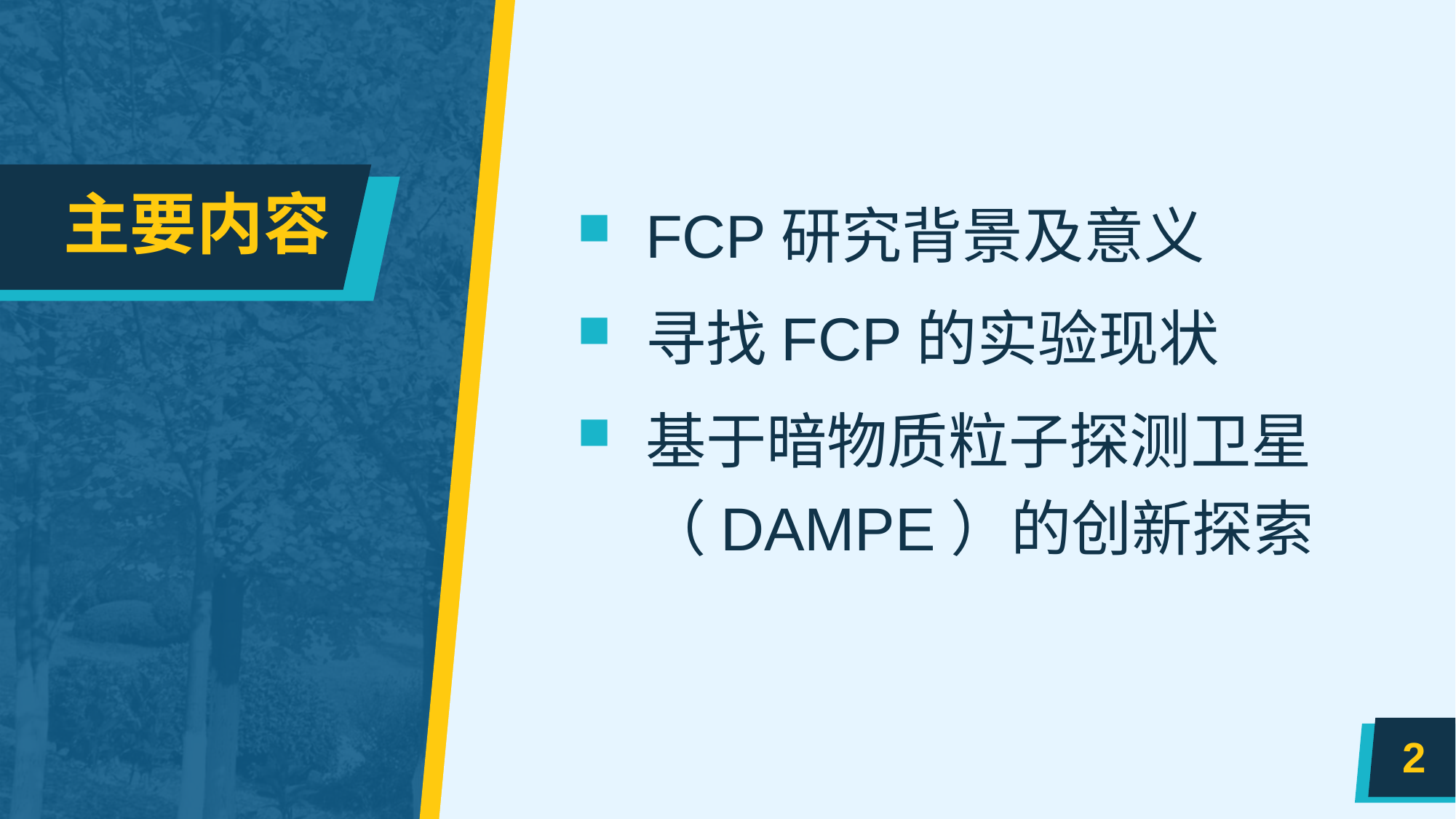

# 主要内容
FCP研究背景及意义
寻找FCP的实验现状
基于暗物质粒子探测卫星（DAMPE）的创新探索
2